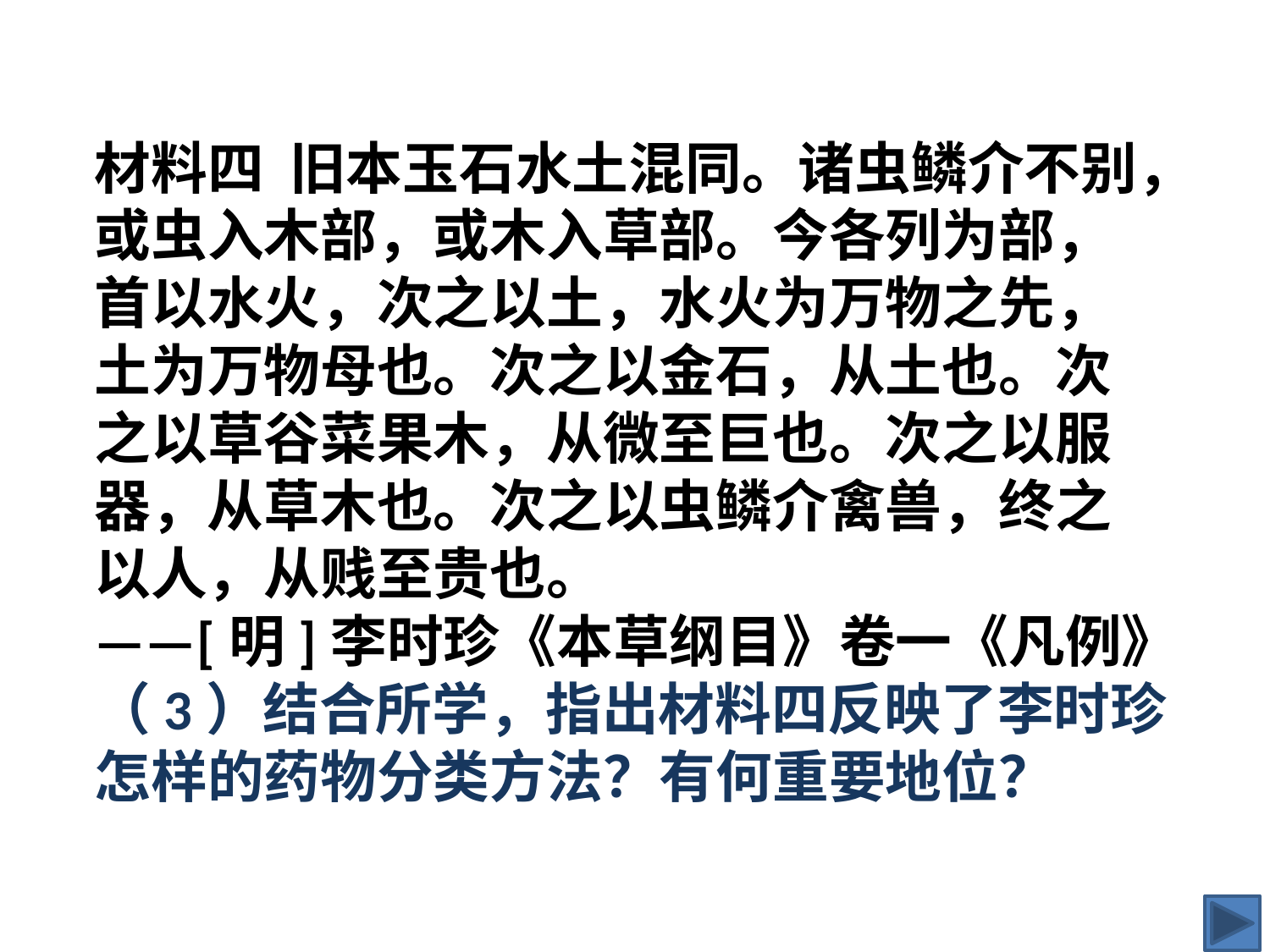

材料四  旧本玉石水土混同。诸虫鳞介不别，
或虫入木部，或木入草部。今各列为部，
首以水火，次之以土，水火为万物之先，
土为万物母也。次之以金石，从土也。次
之以草谷菜果木，从微至巨也。次之以服
器，从草木也。次之以虫鳞介禽兽，终之
以人，从贱至贵也。
——[明]李时珍《本草纲目》卷一《凡例》
（3）结合所学，指出材料四反映了李时珍
怎样的药物分类方法？有何重要地位？